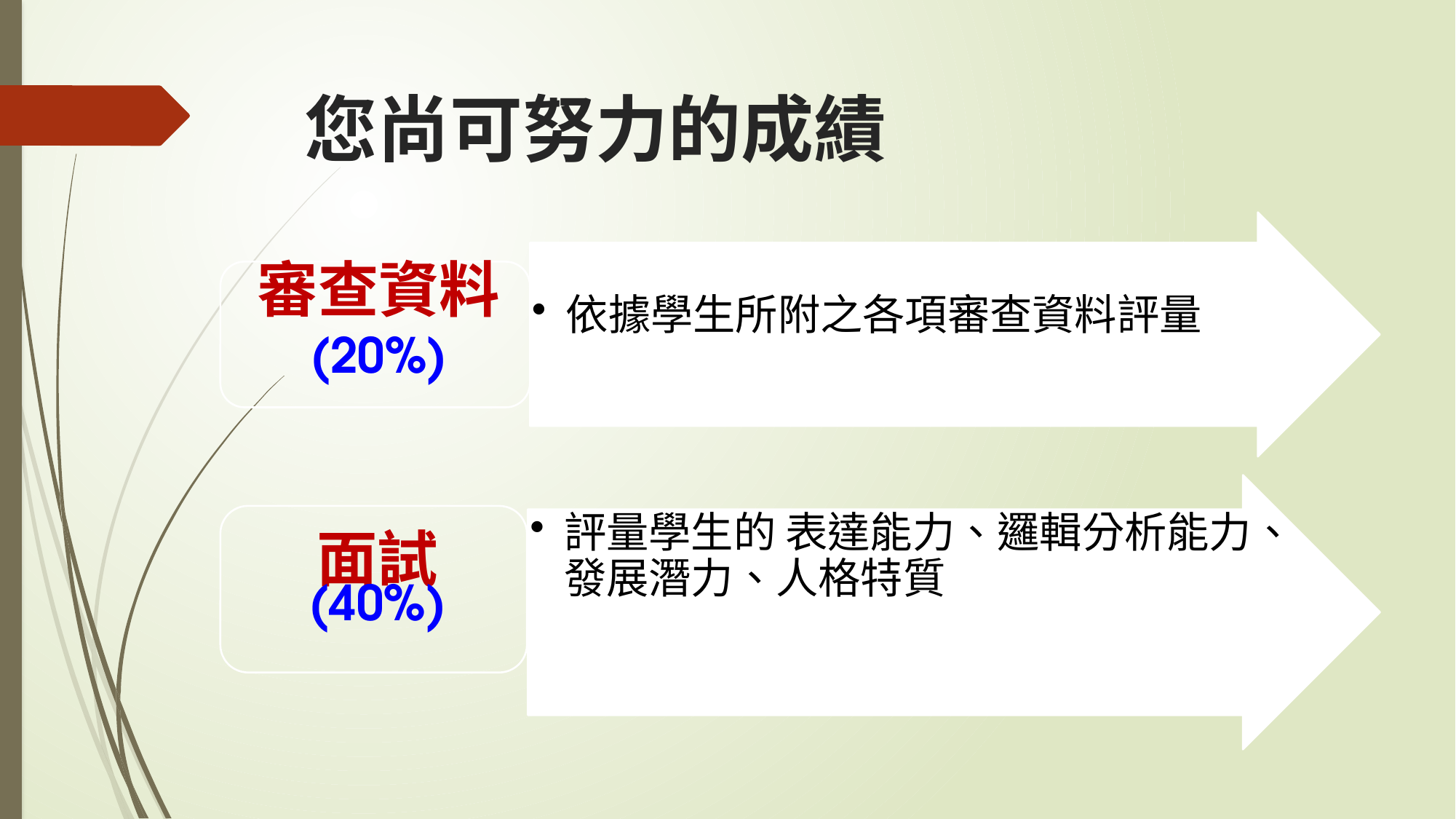

# 您尚可努力的成績

依據學生所附之各項審查資料評量
審查資料
(20%)
評量學生的 表達能力、邏輯分析能力、發展潛力、人格特質
面試
(40%)